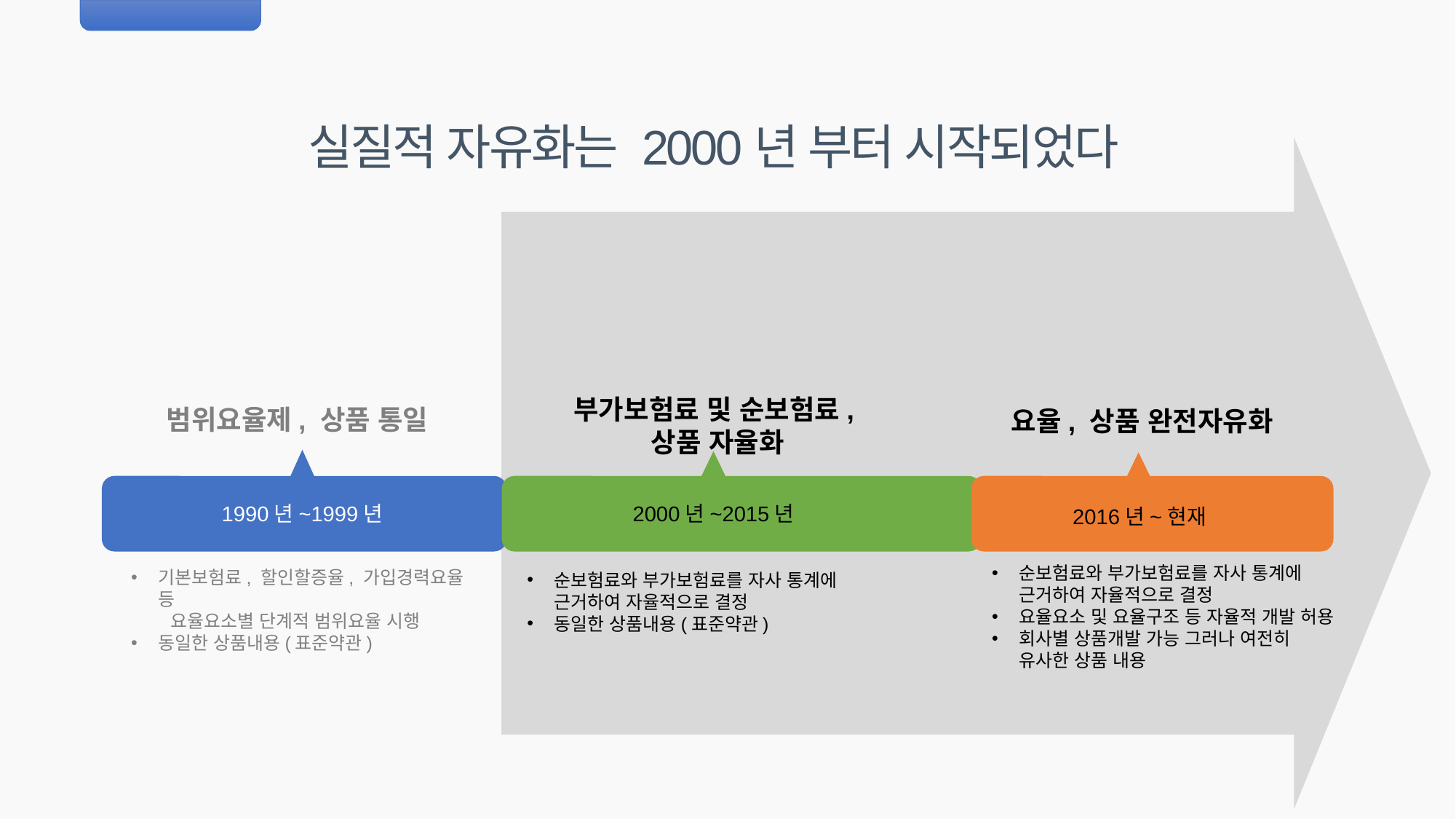

실질적 자유화는 2000년 부터 시작되었다

부가보험료 및 순보험료,
상품 자율화
범위요율제, 상품 통일

기본보험료, 할인할증율, 가입경력요율 등
       요율요소별 단계적 범위요율 시행
동일한 상품내용(표준약관)
1990년~1999년
2000년~2015년
요율, 상품 완전자유화
순보험료와 부가보험료를 자사 통계에 근거하여 자율적으로 결정
요율요소 및 요율구조 등 자율적 개발 허용
회사별 상품개발 가능 그러나 여전히 유사한 상품 내용
순보험료와 부가보험료를 자사 통계에 근거하여 자율적으로 결정
동일한 상품내용(표준약관)
2016년~현재